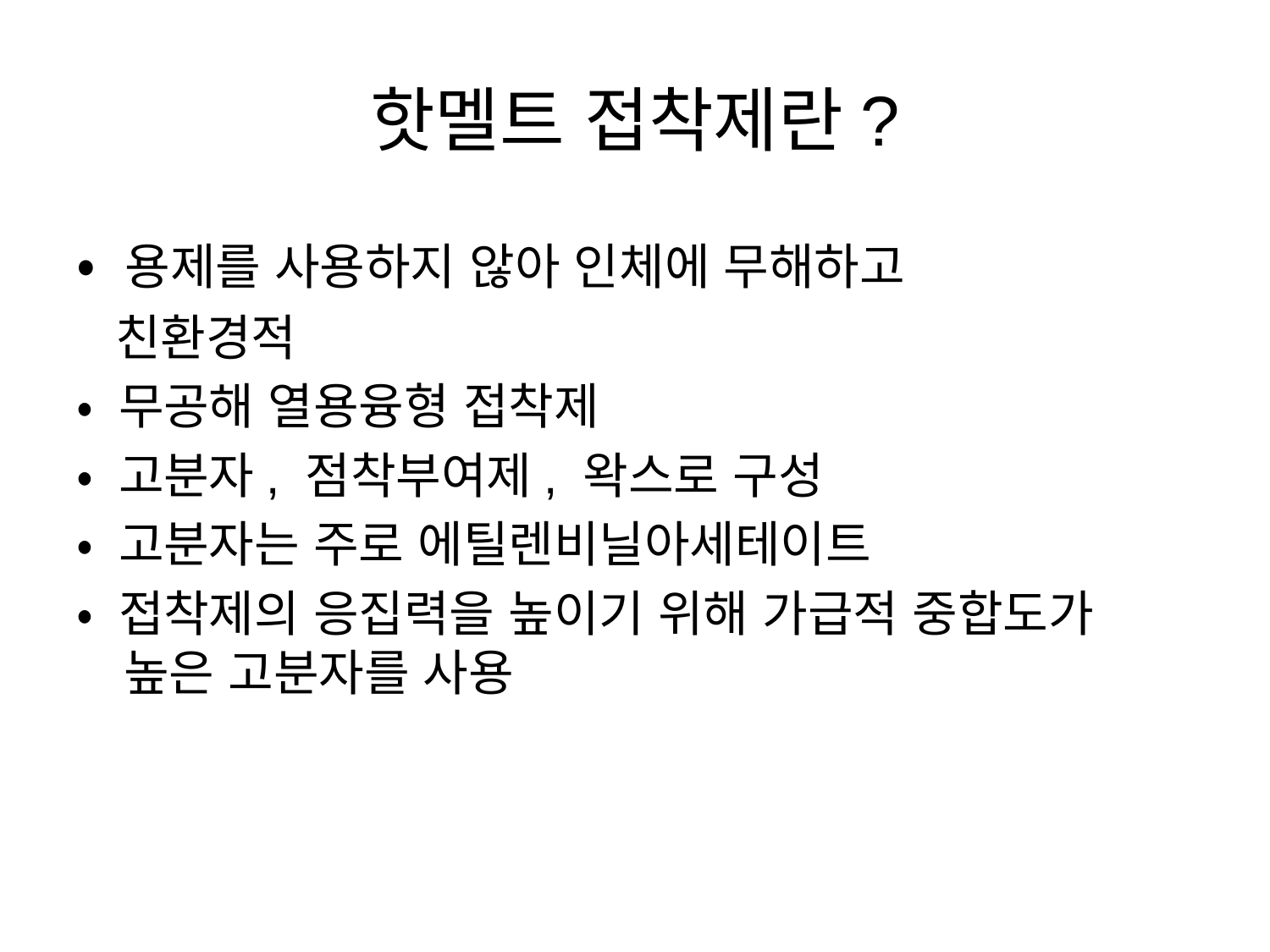

# 핫멜트 접착제란?
• 용제를 사용하지 않아 인체에 무해하고
  친환경적
• 무공해 열용융형 접착제
• 고분자, 점착부여제, 왁스로 구성
• 고분자는 주로 에틸렌비닐아세테이트
• 접착제의 응집력을 높이기 위해 가급적 중합도가 높은 고분자를 사용